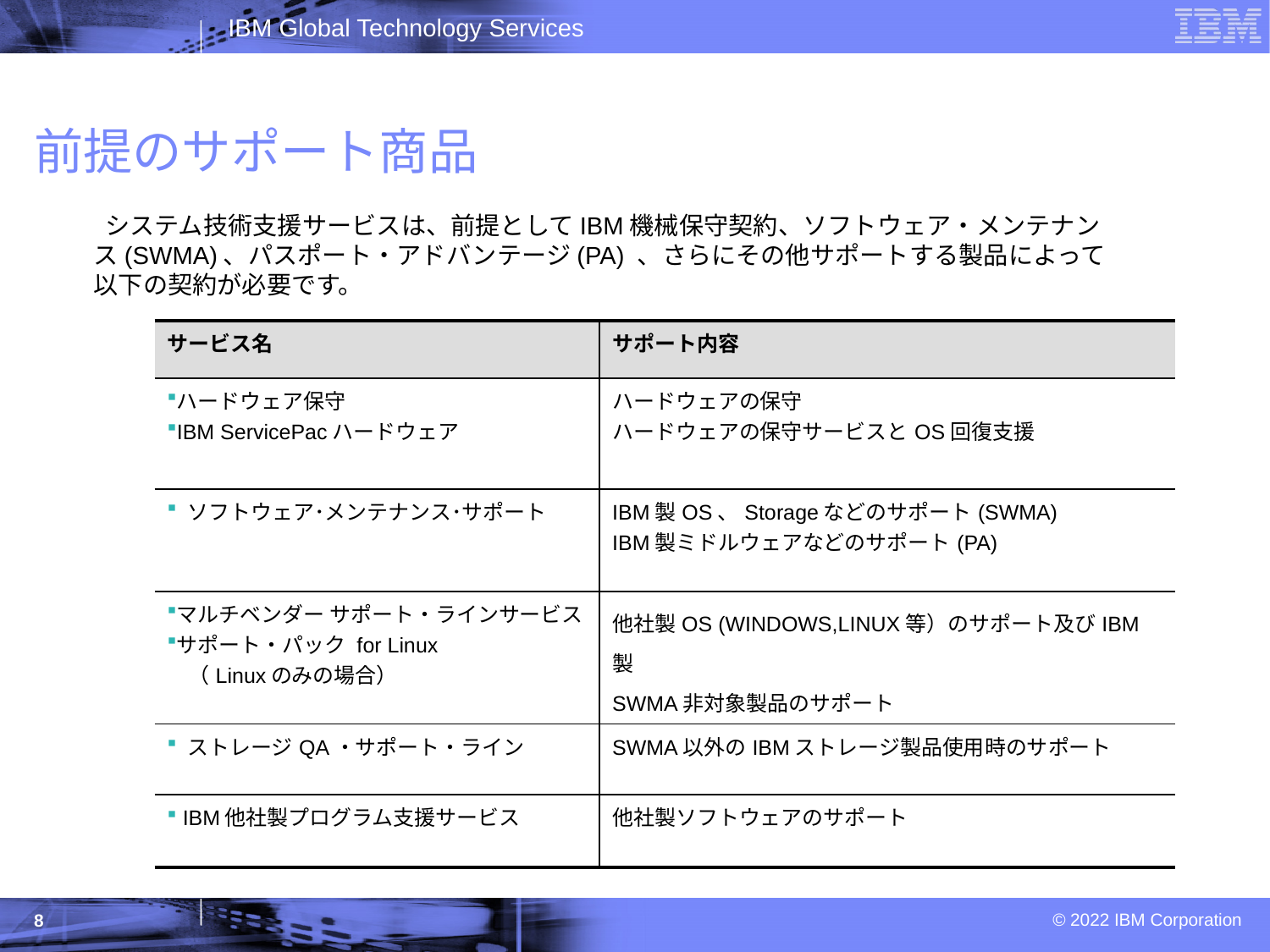

# 前提のサポート商品
 システム技術支援サービスは、前提としてIBM機械保守契約、ソフトウェア・メンテナンス(SWMA)、パスポート・アドバンテージ(PA) 、さらにその他サポートする製品によって以下の契約が必要です。
| サービス名 | サポート内容 |
| --- | --- |
| ハードウェア保守 IBM ServicePacハードウェア | ハードウェアの保守 ハードウェアの保守サービスとOS回復支援 |
| ソフトウェア･メンテナンス･サポート | IBM製OS、Storageなどのサポート(SWMA) IBM製ミドルウェアなどのサポート(PA) |
| マルチベンダー サポート・ラインサービス サポート・パック for Linux 　（Linuxのみの場合） | 他社製OS (WINDOWS,LINUX等）のサポート及びIBM製 SWMA非対象製品のサポート |
| ストレージQA・サポート・ライン | SWMA以外のIBMストレージ製品使用時のサポート |
| IBM他社製プログラム支援サービス | 他社製ソフトウェアのサポート |
8